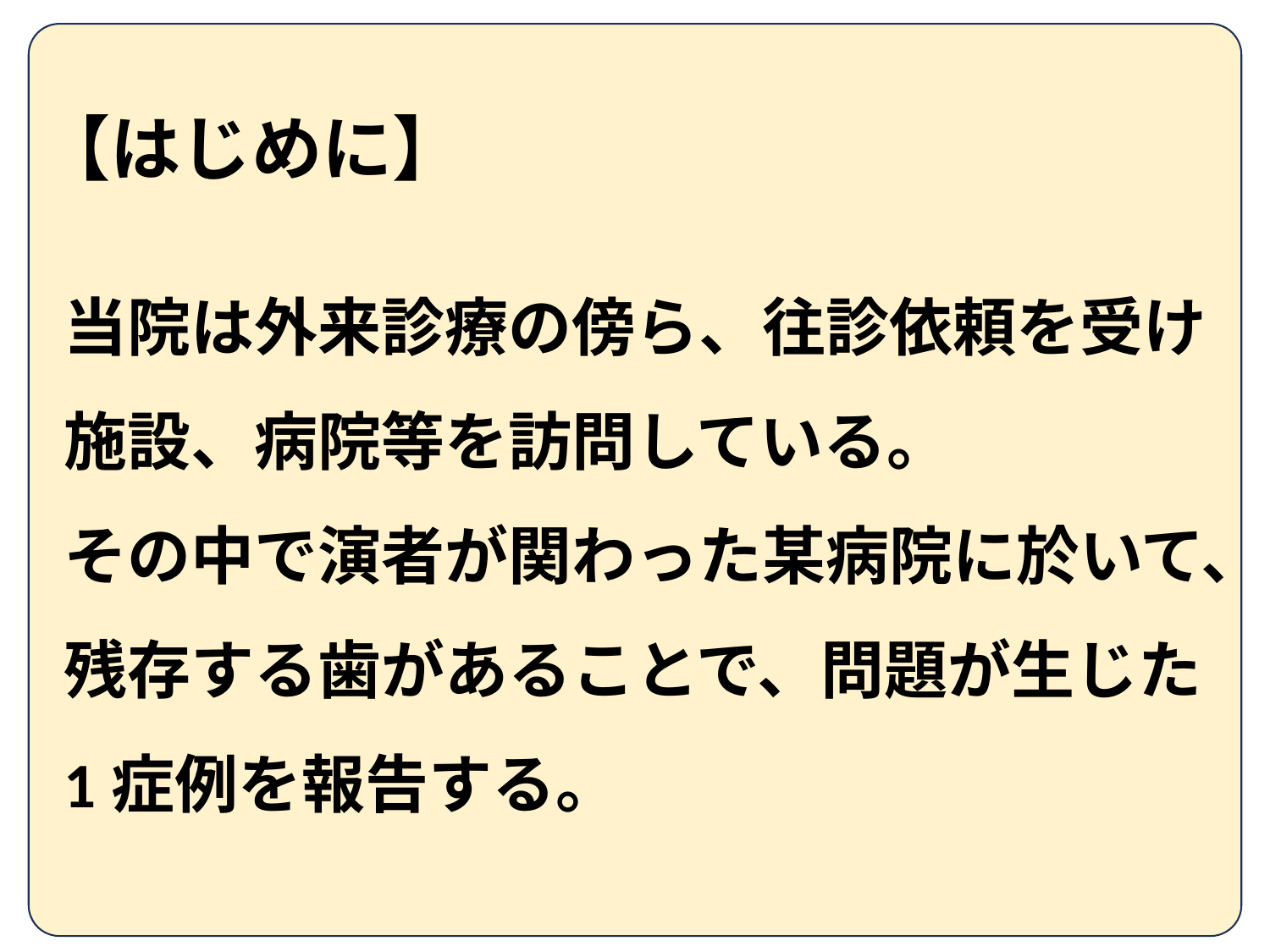

【はじめに】
当院は外来診療の傍ら、往診依頼を受け
施設、病院等を訪問している。
その中で演者が関わった某病院に於いて、
残存する歯があることで、問題が生じた
1症例を報告する。